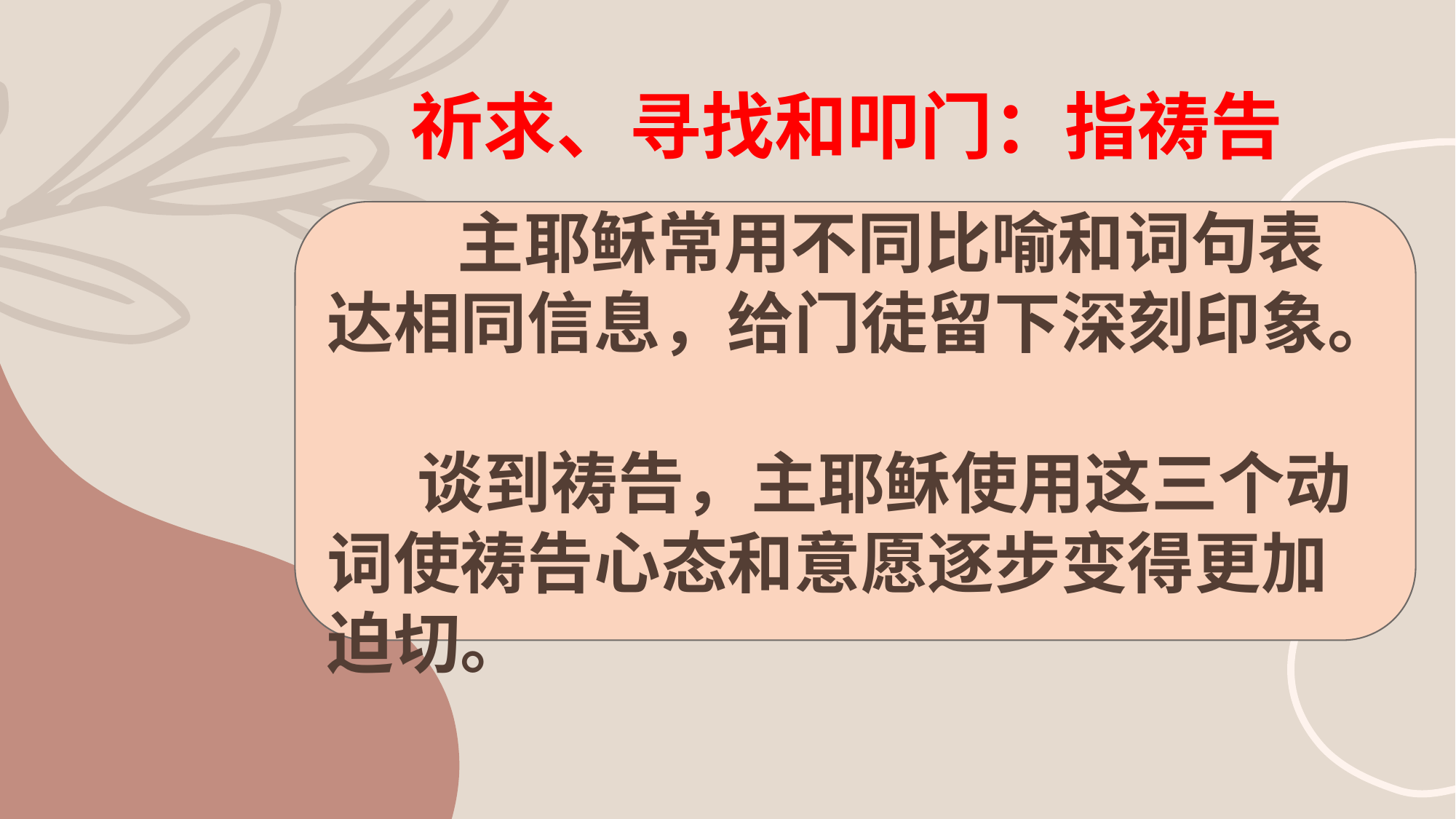

祈求、寻找和叩门：指祷告
                    主耶稣常用不同比喻和词句表达相同信息，给门徒留下深刻印象。
      谈到祷告，主耶稣使用这三个动词使祷告心态和意愿逐步变得更加迫切。